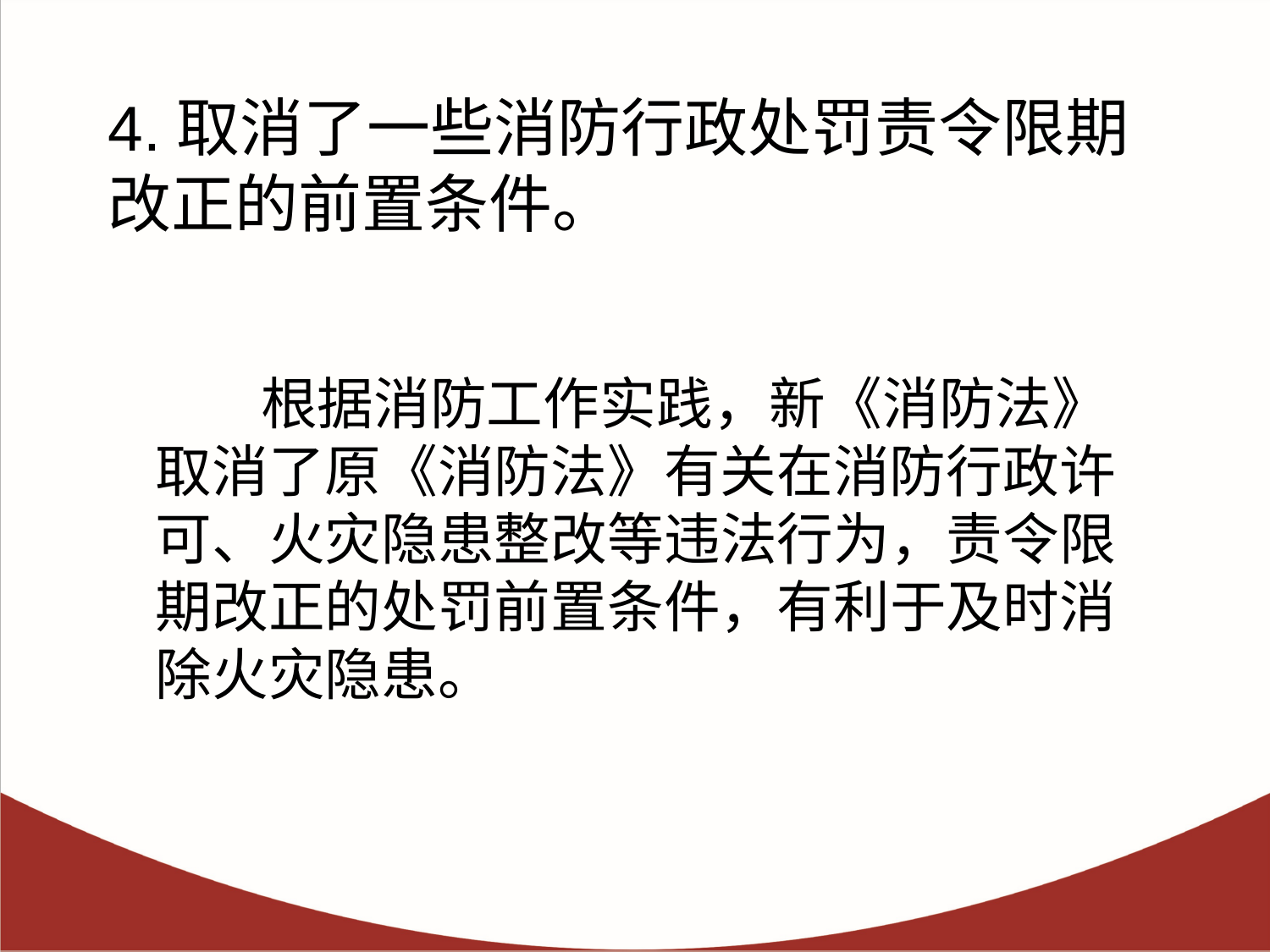

# 4.取消了一些消防行政处罚责令限期改正的前置条件。
           根据消防工作实践，新《消防法》取消了原《消防法》有关在消防行政许可、火灾隐患整改等违法行为，责令限期改正的处罚前置条件，有利于及时消除火灾隐患。